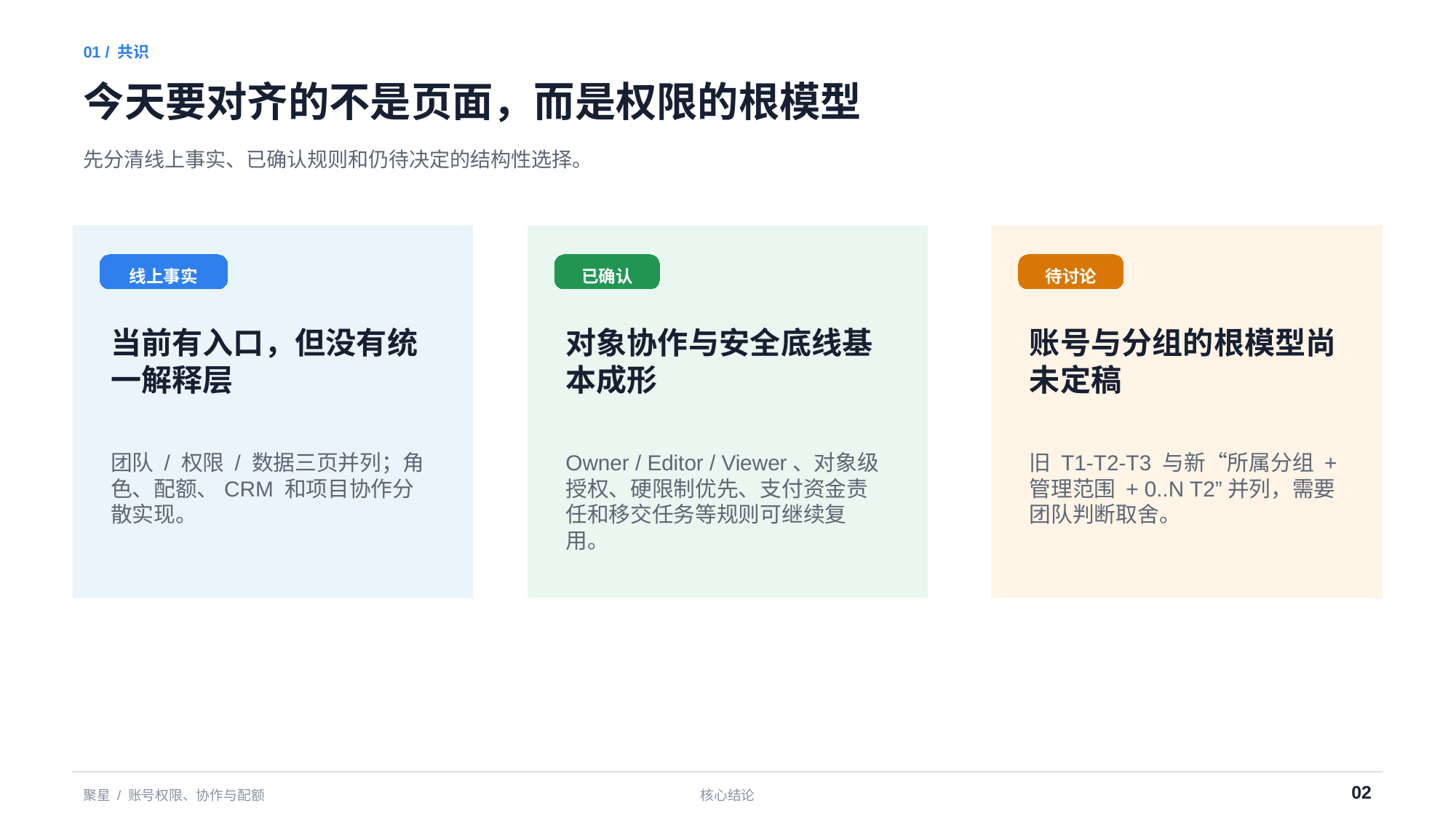

01 / 共识
今天要对齐的不是页面，而是权限的根模型
先分清线上事实、已确认规则和仍待决定的结构性选择。

线上事实
已确认
待讨论
当前有入口，但没有统一解释层
对象协作与安全底线基本成形
账号与分组的根模型尚未定稿
团队 / 权限 / 数据三页并列；角色、配额、CRM 和项目协作分散实现。
Owner / Editor / Viewer、对象级授权、硬限制优先、支付资金责任和移交任务等规则可继续复用。
旧 T1-T2-T3 与新“所属分组 + 管理范围 + 0..N T2”并列，需要团队判断取舍。

02
聚星 / 账号权限、协作与配额
核心结论